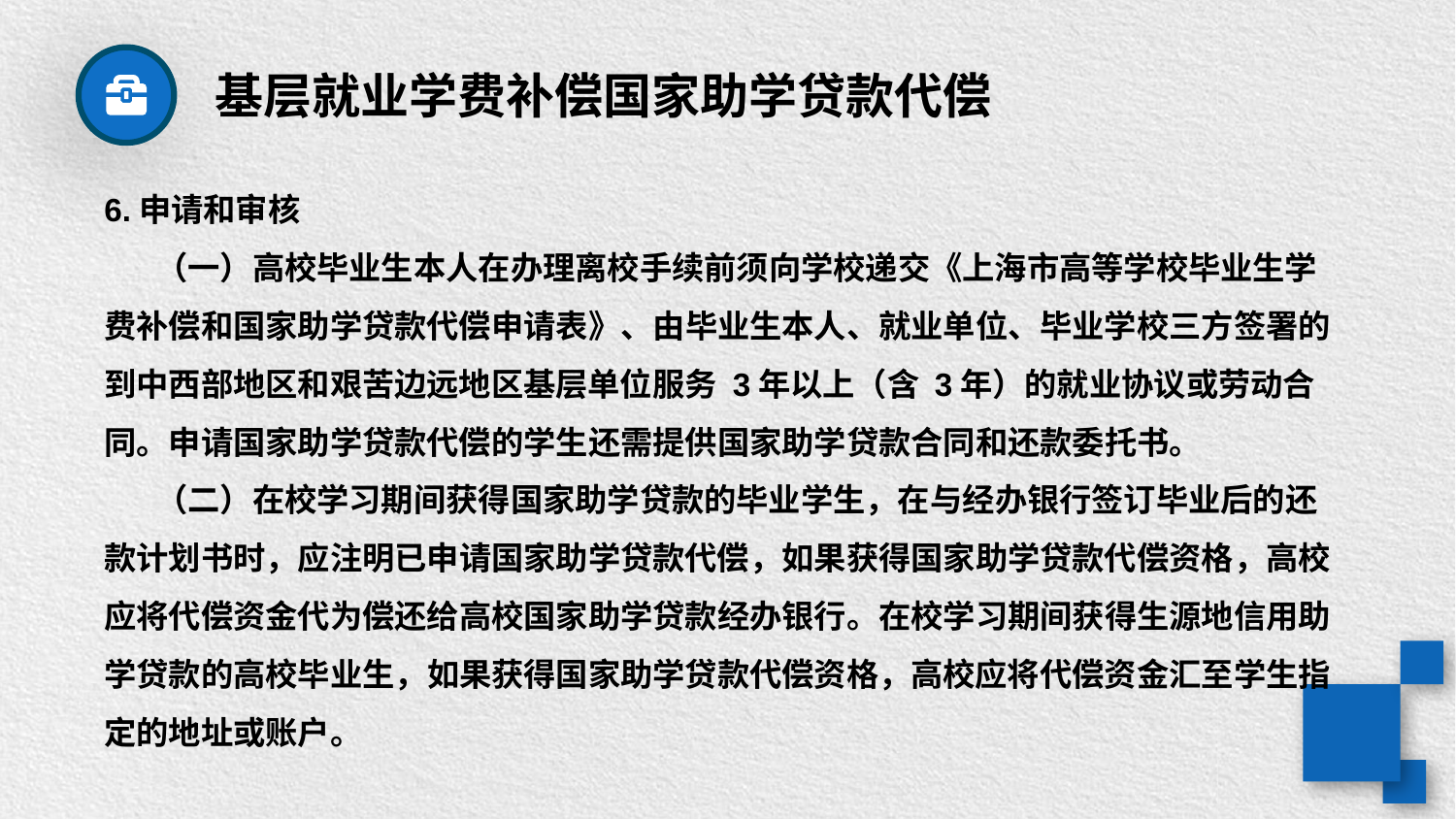

基层就业学费补偿国家助学贷款代偿

6.申请和审核
      （一）高校毕业生本人在办理离校手续前须向学校递交《上海市高等学校毕业生学费补偿和国家助学贷款代偿申请表》、由毕业生本人、就业单位、毕业学校三方签署的到中西部地区和艰苦边远地区基层单位服务 3年以上（含 3年）的就业协议或劳动合同。申请国家助学贷款代偿的学生还需提供国家助学贷款合同和还款委托书。
      （二）在校学习期间获得国家助学贷款的毕业学生，在与经办银行签订毕业后的还款计划书时，应注明已申请国家助学贷款代偿，如果获得国家助学贷款代偿资格，高校应将代偿资金代为偿还给高校国家助学贷款经办银行。在校学习期间获得生源地信用助学贷款的高校毕业生，如果获得国家助学贷款代偿资格，高校应将代偿资金汇至学生指定的地址或账户。